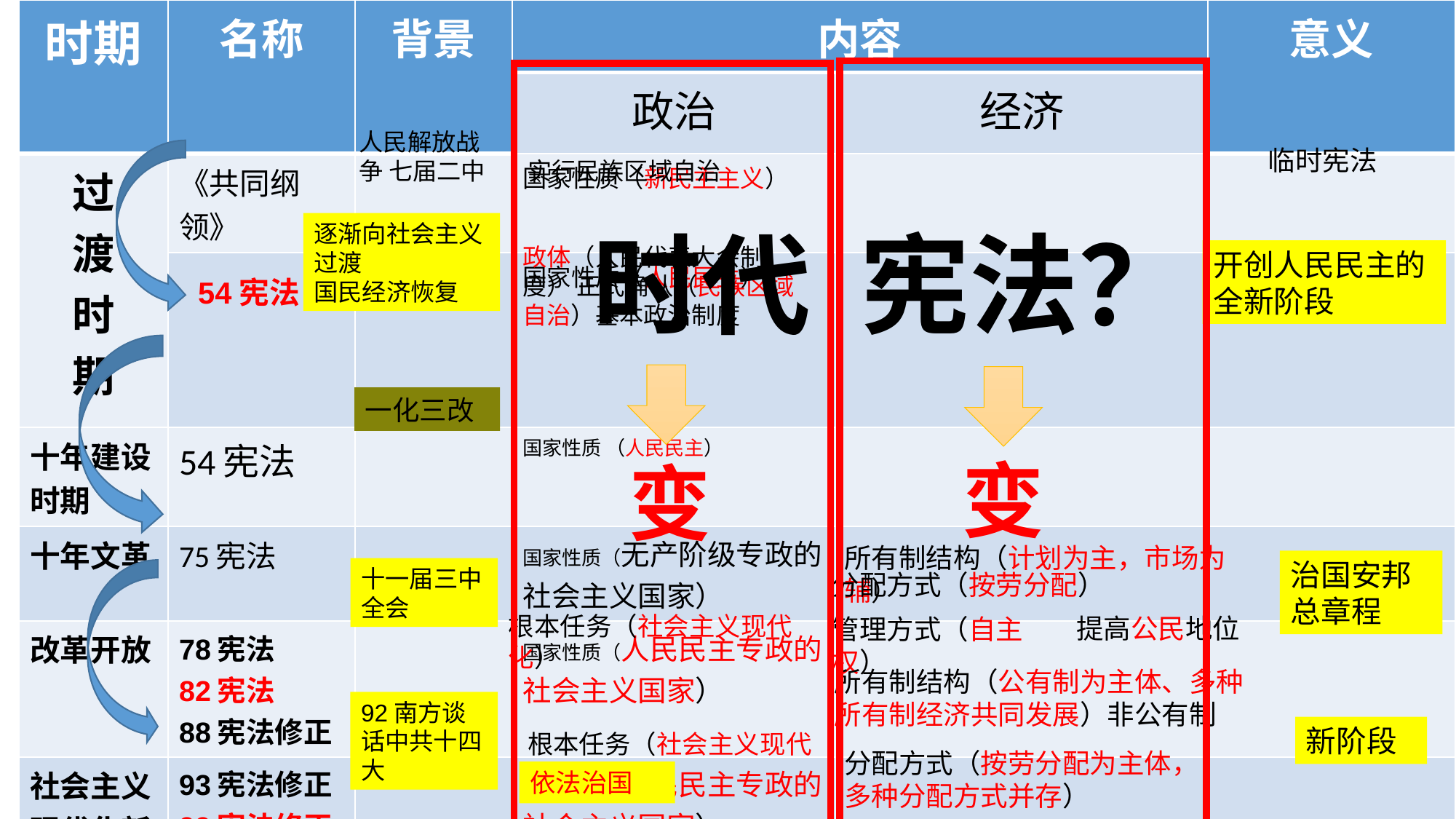

| 时期 | 名称 | 背景 | 内容 |  | 意义 |
| --- | --- | --- | --- | --- | --- |
|  |  |  | 政治 | 经济 |  |
| 过 渡 时 期 | 《共同纲领》 |  | 国家性质（新民主主义） |  |  |
|  |  |  | 国家性质（人民民主） |  |  |
| 十年建设时期 | 54宪法 |  | 国家性质 （人民民主） |  |  |
| 十年文革 | 75宪法 |  | 国家性质（无产阶级专政的社会主义国家） |  |  |
| 改革开放 | 78宪法 82宪法 88宪法修正 |  | 国家性质（人民民主专政的社会主义国家） |  |  |
| 社会主义现代化新阶段时期 | 93宪法修正 99宪法修正 04宪法修正18宪法修正 |  | 国家性质（人民民主专政的社会主义国家） |  |  |

人民解放战争 七届二中
临时宪法

实行民族区域自治
时代  宪法？
逐渐向社会主义过渡
国民经济恢复
政体（人民代表大会制度） 正式确认（民族区域自治）基本政治制度
开创人民民主的全新阶段
54宪法

一化三改
变
变
所有制结构（计划为主，市场为辅）
治国安邦总章程
十一届三中全会

分配方式（按劳分配）
根本任务（社会主义现代化）
提高公民地位
管理方式（自主权）
所有制结构（公有制为主体、多种所有制经济共同发展）非公有制
92南方谈话中共十四大
新阶段
根本任务（社会主义现代化）
分配方式（按劳分配为主体，多种分配方式并存）
依法治国